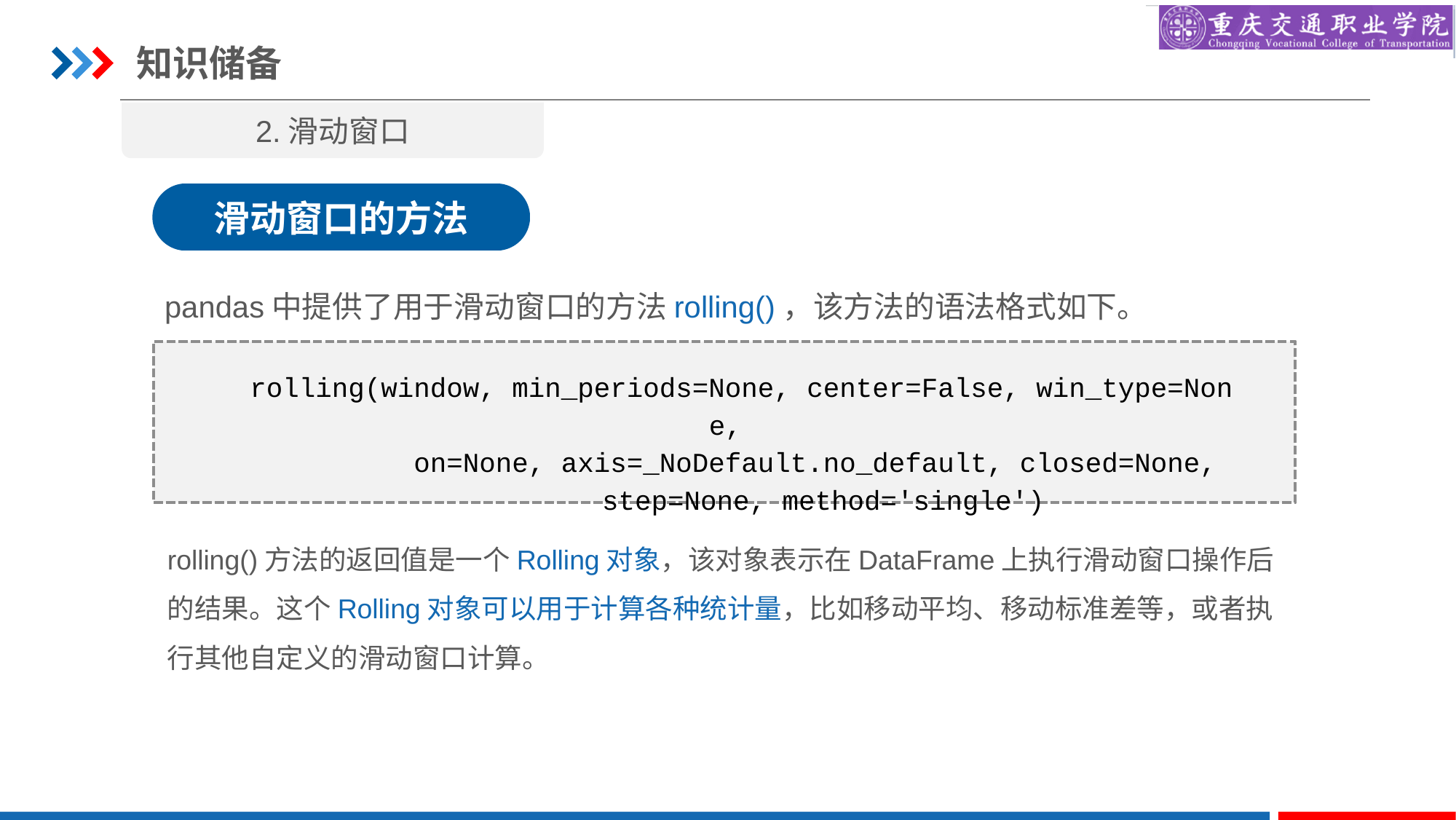

知识储备

2.滑动窗口
滑动窗口的方法
pandas中提供了用于滑动窗口的方法rolling()，该方法的语法格式如下。

rolling(window, min_periods=None, center=False, win_type=None,
          on=None, axis=_NoDefault.no_default, closed=None,
          step=None, method='single')
rolling()方法的返回值是一个Rolling对象，该对象表示在DataFrame上执行滑动窗口操作后的结果。这个Rolling对象可以用于计算各种统计量，比如移动平均、移动标准差等，或者执行其他自定义的滑动窗口计算。